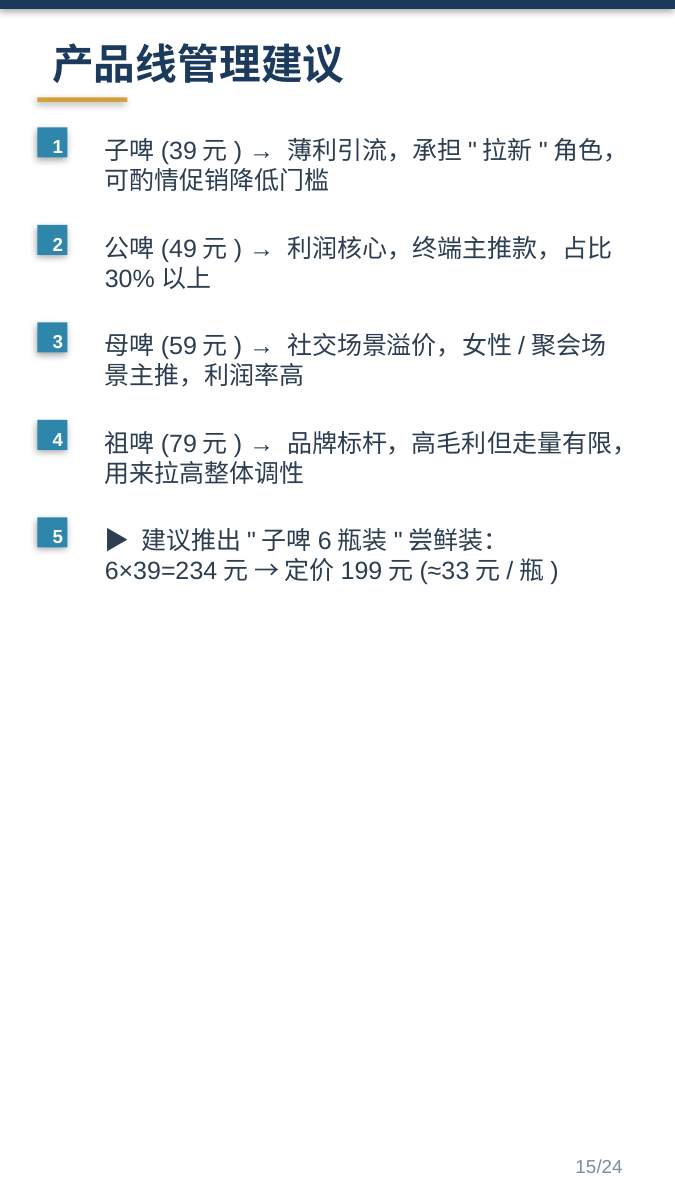

产品线管理建议

1
子啤(39元) → 薄利引流，承担"拉新"角色，可酌情促销降低门槛

2
公啤(49元) → 利润核心，终端主推款，占比30%以上

3
母啤(59元) → 社交场景溢价，女性/聚会场景主推，利润率高

4
祖啤(79元) → 品牌标杆，高毛利但走量有限，用来拉高整体调性

5
▶ 建议推出"子啤6瓶装"尝鲜装：6×39=234元 → 定价199元(≈33元/瓶)
15/24